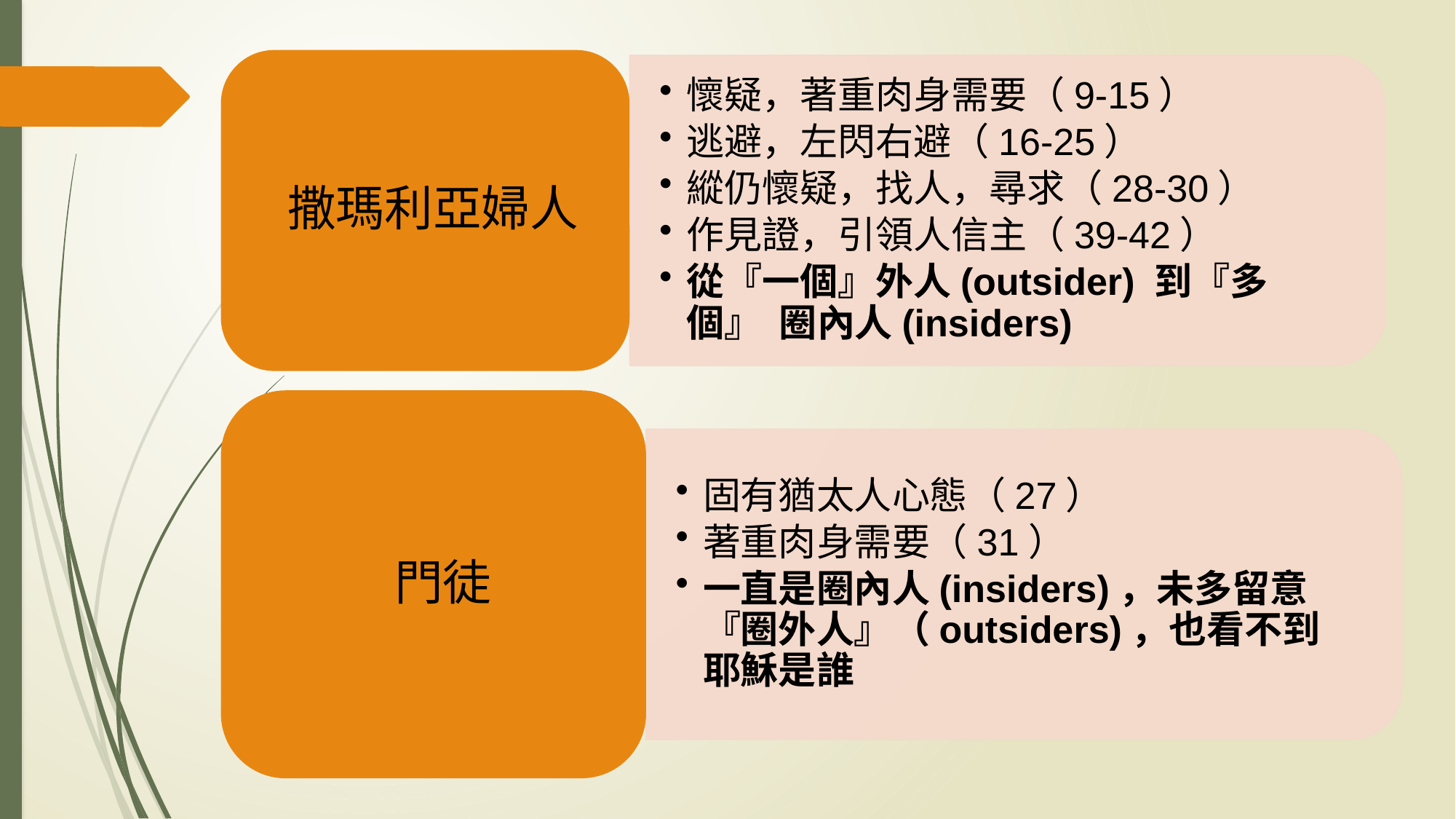

#
懷疑，著重肉身需要（9-15）
逃避，左閃右避（16-25）
縱仍懷疑，找人，尋求（28-30）
作見證，引領人信主（39-42）
從『一個』外人(outsider) 到『多個』  圈內人(insiders)
撒瑪利亞婦人
固有猶太人心態（27）
著重肉身需要（31）
一直是圈內人(insiders)，未多留意     『圈外人』（outsiders)，也看不到   耶穌是誰
門徒